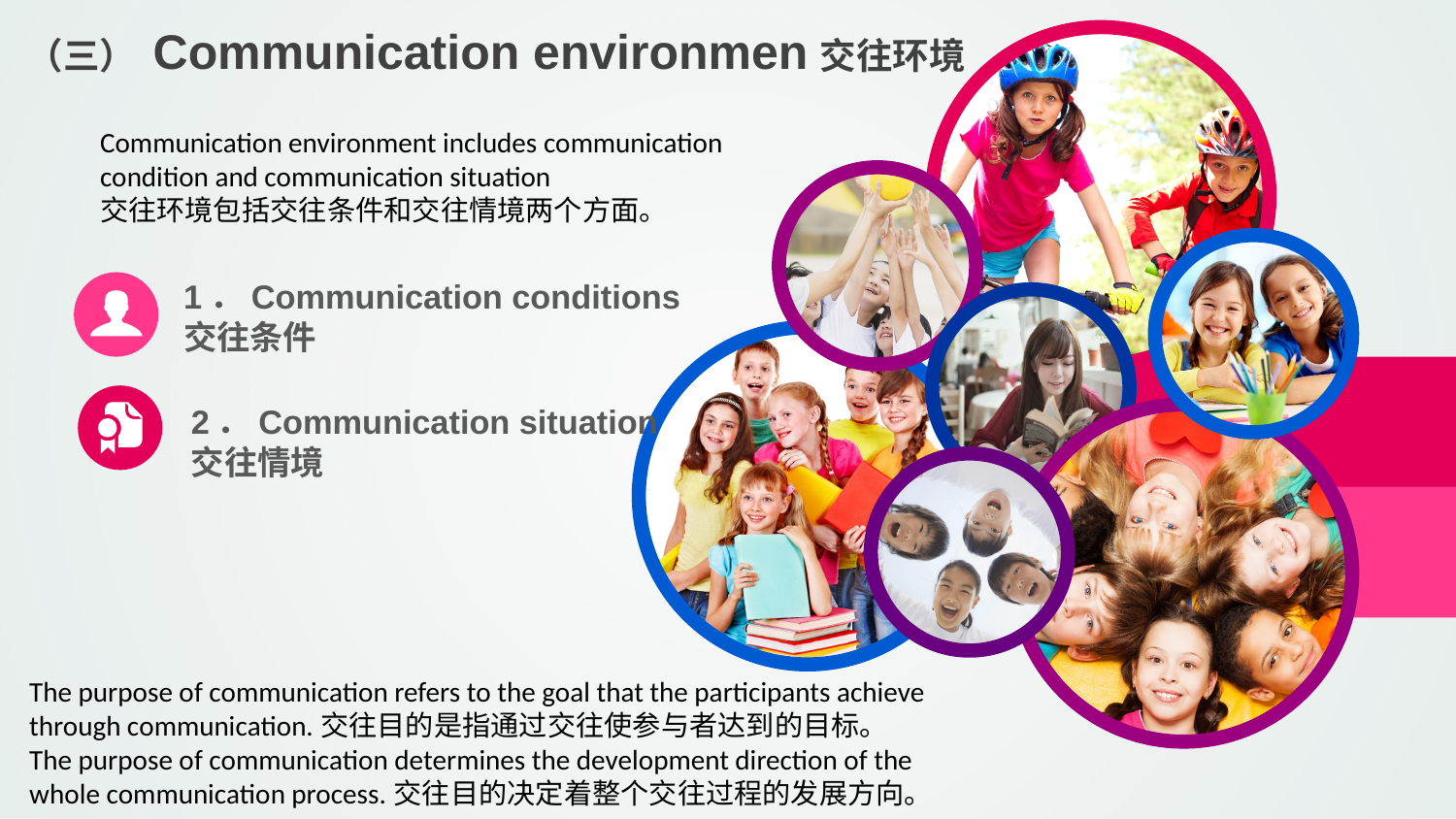

（三） Communication environmen交往环境

Communication environment includes communication condition and communication situation
交往环境包括交往条件和交往情境两个方面。

1．Communication conditions
交往条件

2．Communication situation
交往情境

The purpose of communication refers to the goal that the participants achieve through communication.交往目的是指通过交往使参与者达到的目标。
The purpose of communication determines the development direction of the whole communication process.交往目的决定着整个交往过程的发展方向。